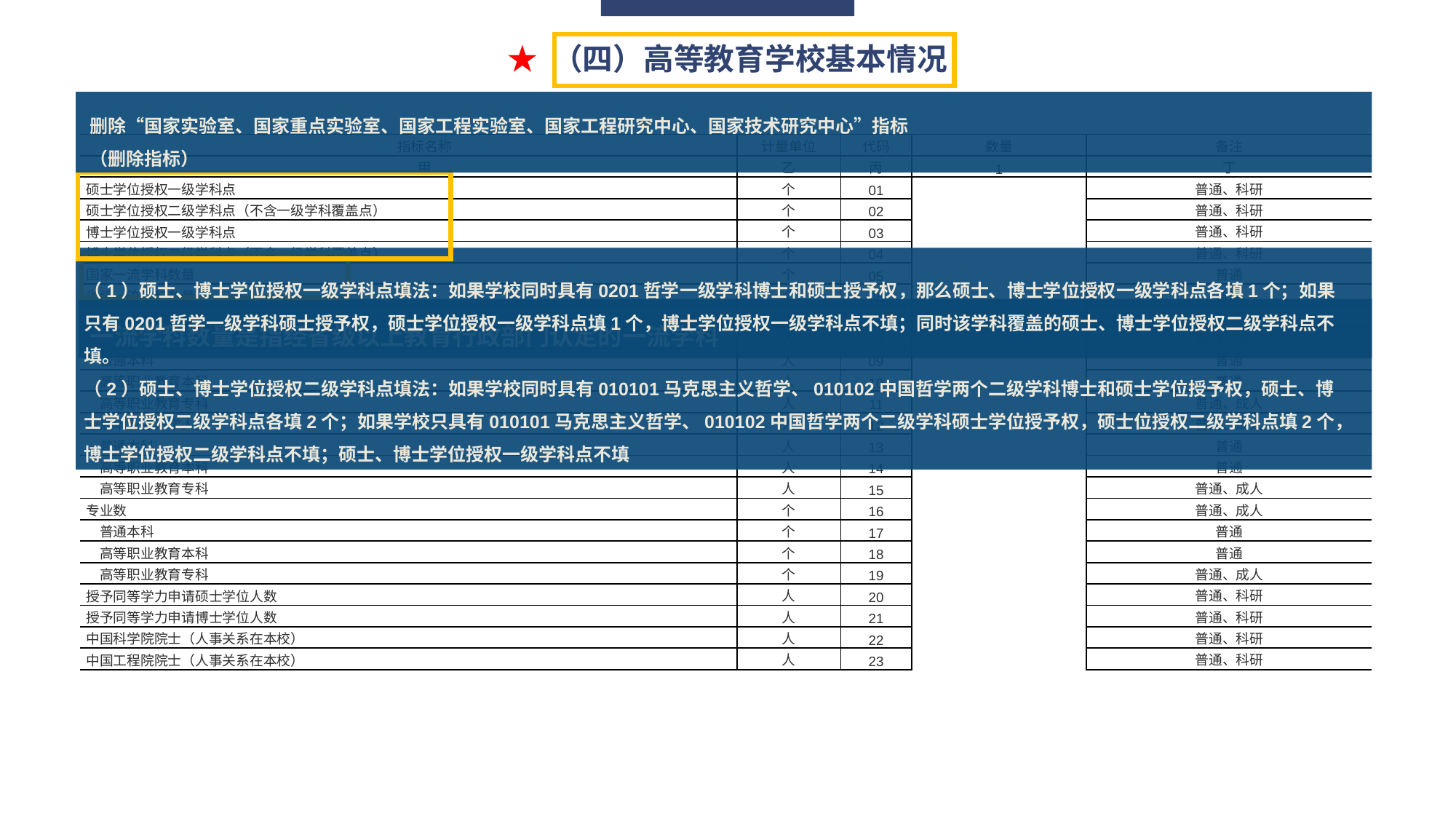

删除“国家实验室、国家重点实验室、国家工程实验室、国家工程研究中心、国家技术研究中心”指标
（删除指标）
★ （四）高等教育学校基本情况
| 指标名称 | 计量单位 | 代码 | 数量 | 备注 |
| --- | --- | --- | --- | --- |
| 甲 | 乙 | 丙 | 1 | 丁 |
| 硕士学位授权一级学科点 | 个 | 01 |  | 普通、科研 |
| 硕士学位授权二级学科点（不含一级学科覆盖点） | 个 | 02 |  | 普通、科研 |
| 博士学位授权一级学科点 | 个 | 03 |  | 普通、科研 |
| 博士学位授权二级学科点（不含一级学科覆盖点） | 个 | 04 |  | 普通、科研 |
| 国家一流学科数量 | 个 | 05 |  | 普通 |
| 省级一流学科数量 | 个 | 06 |  | 普通 |
| 博士后科研流动站 | 个 | 07 |  | 普通、科研 |
| 应届毕业生就业人数 | 人 | 08 |  | 普通、成人 |
| 普通本科 | 人 | 09 |  | 普通 |
| 高等职业教育本科 | 人 | 10 |  | 普通 |
| 高等职业教育专科 | 人 | 11 |  | 普通、成人 |
| 应届毕业生升学人数 | 人 | 12 |  | 普通、成人 |
| 普通本科 | 人 | 13 |  | 普通 |
| 高等职业教育本科 | 人 | 14 |  | 普通 |
| 高等职业教育专科 | 人 | 15 |  | 普通、成人 |
| 专业数 | 个 | 16 |  | 普通、成人 |
| 普通本科 | 个 | 17 |  | 普通 |
| 高等职业教育本科 | 个 | 18 |  | 普通 |
| 高等职业教育专科 | 个 | 19 |  | 普通、成人 |
| 授予同等学力申请硕士学位人数 | 人 | 20 |  | 普通、科研 |
| 授予同等学力申请博士学位人数 | 人 | 21 |  | 普通、科研 |
| 中国科学院院士（人事关系在本校） | 人 | 22 |  | 普通、科研 |
| 中国工程院院士（人事关系在本校） | 人 | 23 |  | 普通、科研 |

（1）硕士、博士学位授权一级学科点填法：如果学校同时具有0201哲学一级学科博士和硕士授予权，那么硕士、博士学位授权一级学科点各填1个；如果只有0201哲学一级学科硕士授予权，硕士学位授权一级学科点填1个，博士学位授权一级学科点不填；同时该学科覆盖的硕士、博士学位授权二级学科点不填。
（2）硕士、博士学位授权二级学科点填法：如果学校同时具有010101马克思主义哲学、010102中国哲学两个二级学科博士和硕士学位授予权，硕士、博士学位授权二级学科点各填2个；如果学校只具有010101马克思主义哲学、010102中国哲学两个二级学科硕士学位授予权，硕士位授权二级学科点填2个，博士学位授权二级学科点不填；硕士、博士学位授权一级学科点不填

一流学科数量是指经省级以上教育行政部门认定的一流学科